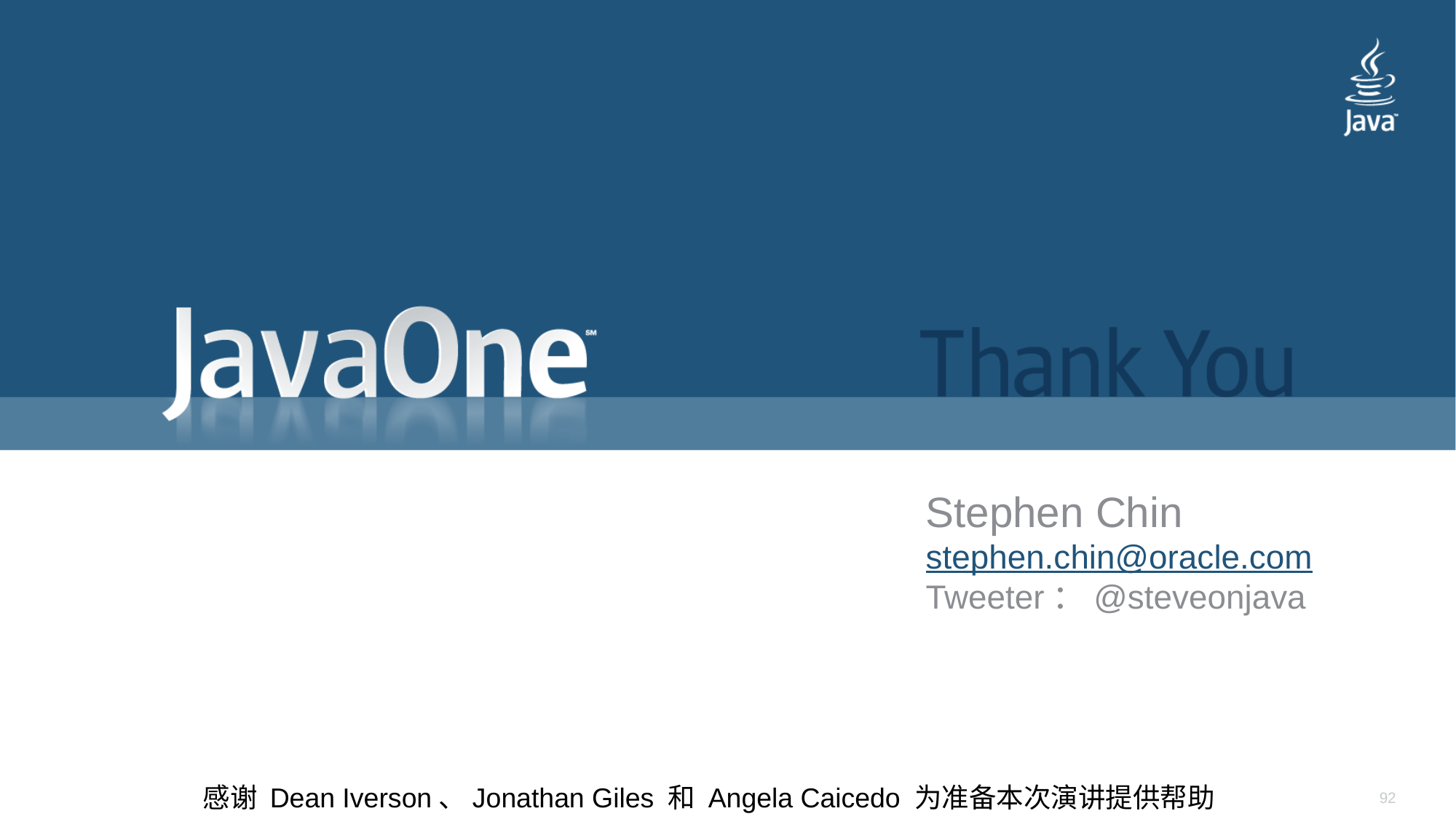

Stephen Chin
stephen.chin@oracle.com
Tweeter：@steveonjava

感谢 Dean Iverson、Jonathan Giles 和 Angela Caicedo 为准备本次演讲提供帮助
92